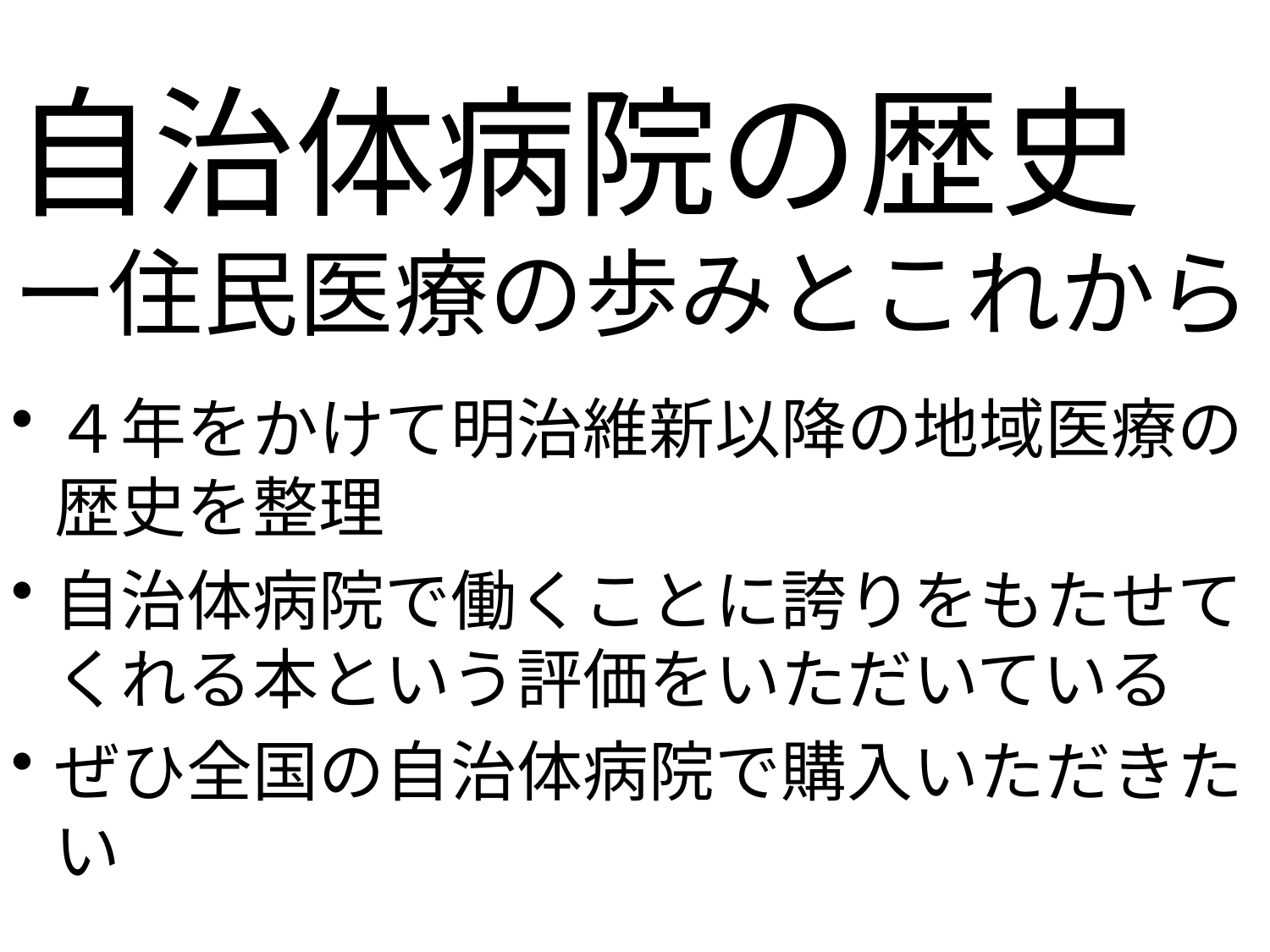

# 自治体病院の歴史 ー住民医療の歩みとこれから
４年をかけて明治維新以降の地域医療の歴史を整理
自治体病院で働くことに誇りをもたせてくれる本という評価をいただいている
ぜひ全国の自治体病院で購入いただきたい